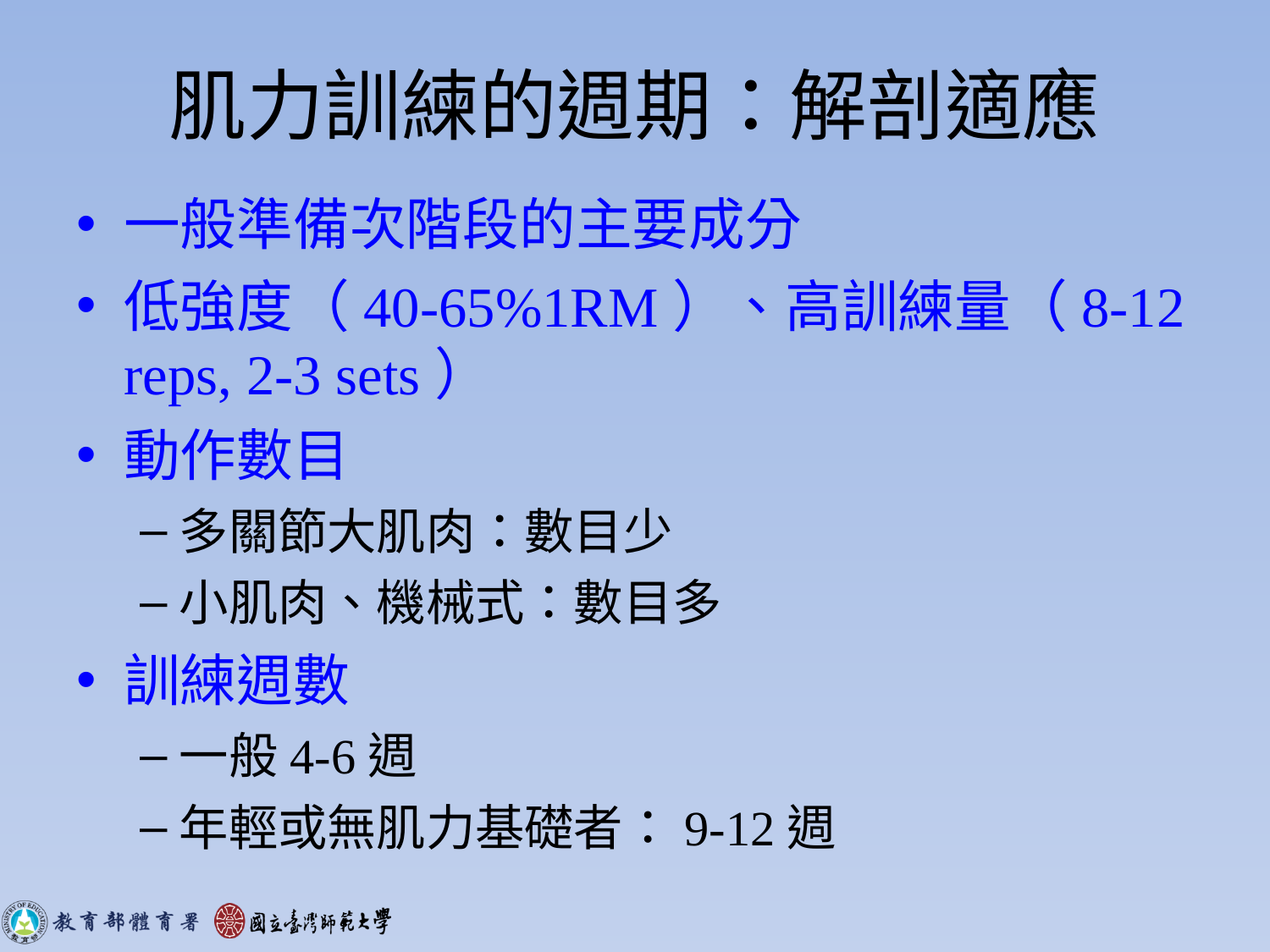

# 肌力訓練的週期：解剖適應
一般準備次階段的主要成分
低強度（40-65%1RM）、高訓練量（8-12 reps, 2-3 sets）
動作數目
多關節大肌肉：數目少
小肌肉、機械式：數目多
訓練週數
一般4-6週
年輕或無肌力基礎者：9-12週